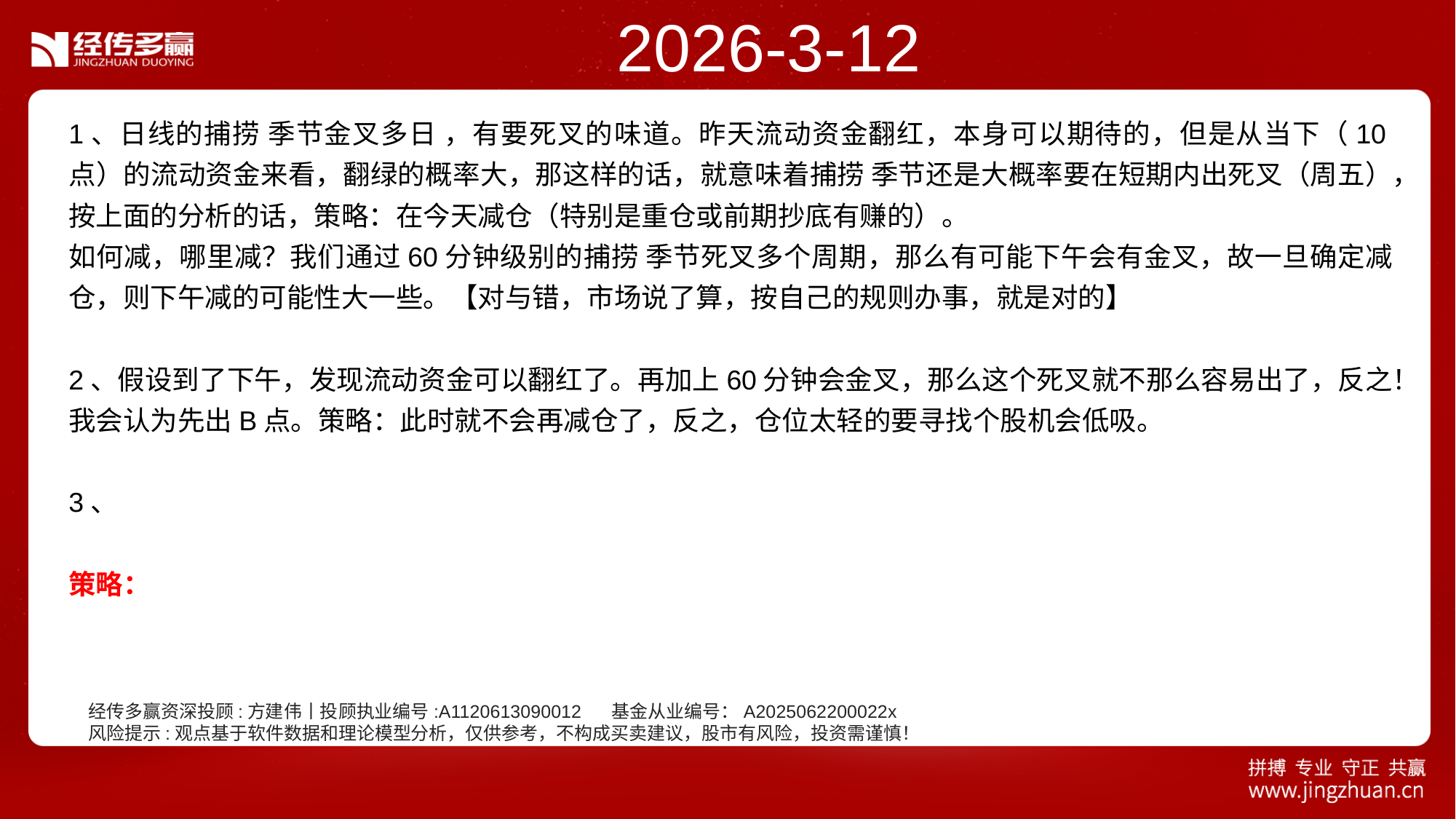

2026-3-12
1、日线的捕捞 季节金叉多日 ，有要死叉的味道。昨天流动资金翻红，本身可以期待的，但是从当下（10点）的流动资金来看，翻绿的概率大，那这样的话，就意味着捕捞 季节还是大概率要在短期内出死叉（周五），按上面的分析的话，策略：在今天减仓（特别是重仓或前期抄底有赚的）。
如何减，哪里减？我们通过60分钟级别的捕捞 季节死叉多个周期，那么有可能下午会有金叉，故一旦确定减仓，则下午减的可能性大一些。【对与错，市场说了算，按自己的规则办事，就是对的】

2、假设到了下午，发现流动资金可以翻红了。再加上60分钟会金叉，那么这个死叉就不那么容易出了，反之！我会认为先出B点。策略：此时就不会再减仓了，反之，仓位太轻的要寻找个股机会低吸。

3、

策略：